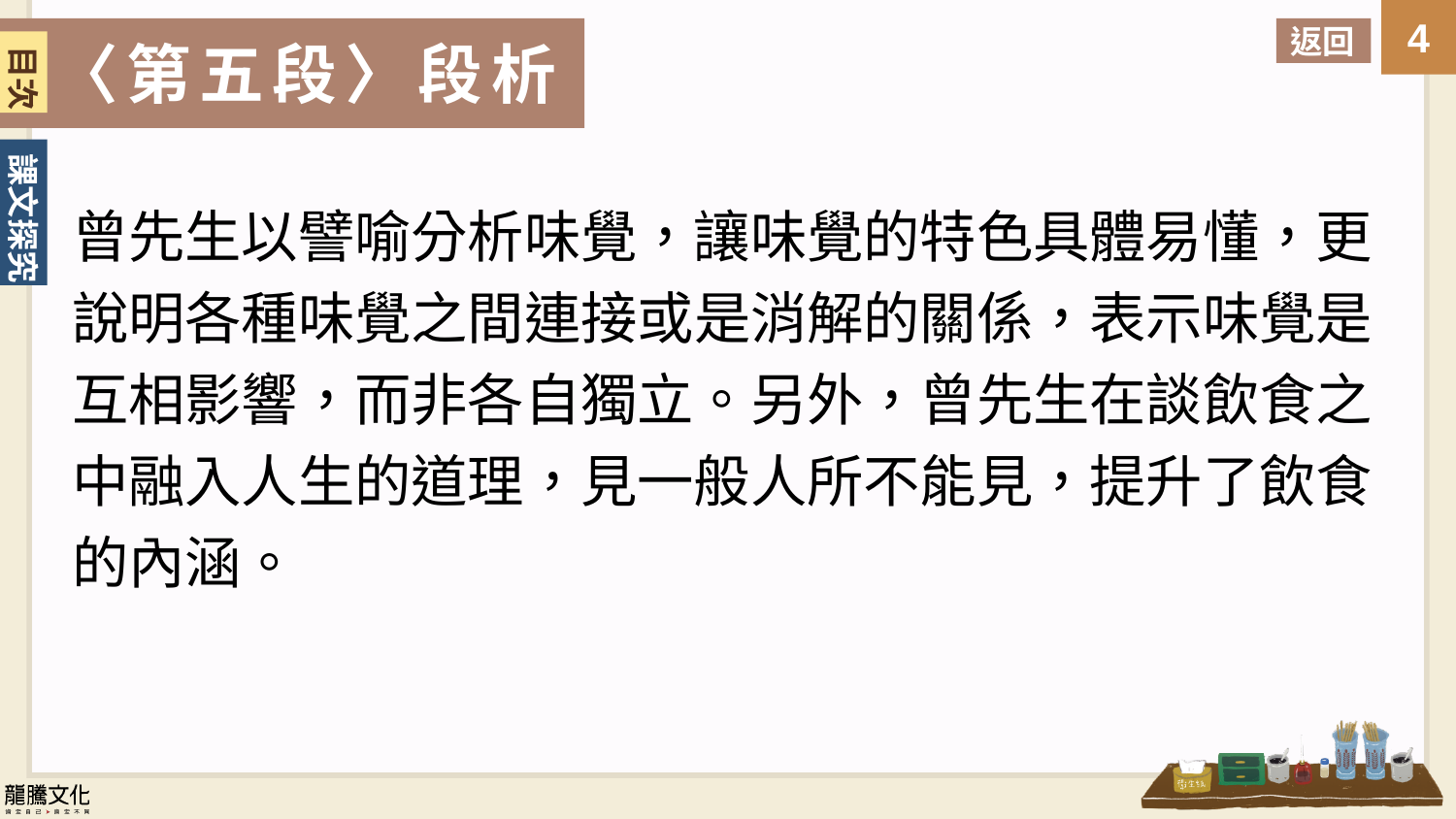

返回
〈第五段〉段析
目次
曾先生以譬喻分析味覺，讓味覺的特色具體易懂，更說明各種味覺之間連接或是消解的關係，表示味覺是互相影響，而非各自獨立。另外，曾先生在談飲食之中融入人生的道理，見一般人所不能見，提升了飲食的內涵。